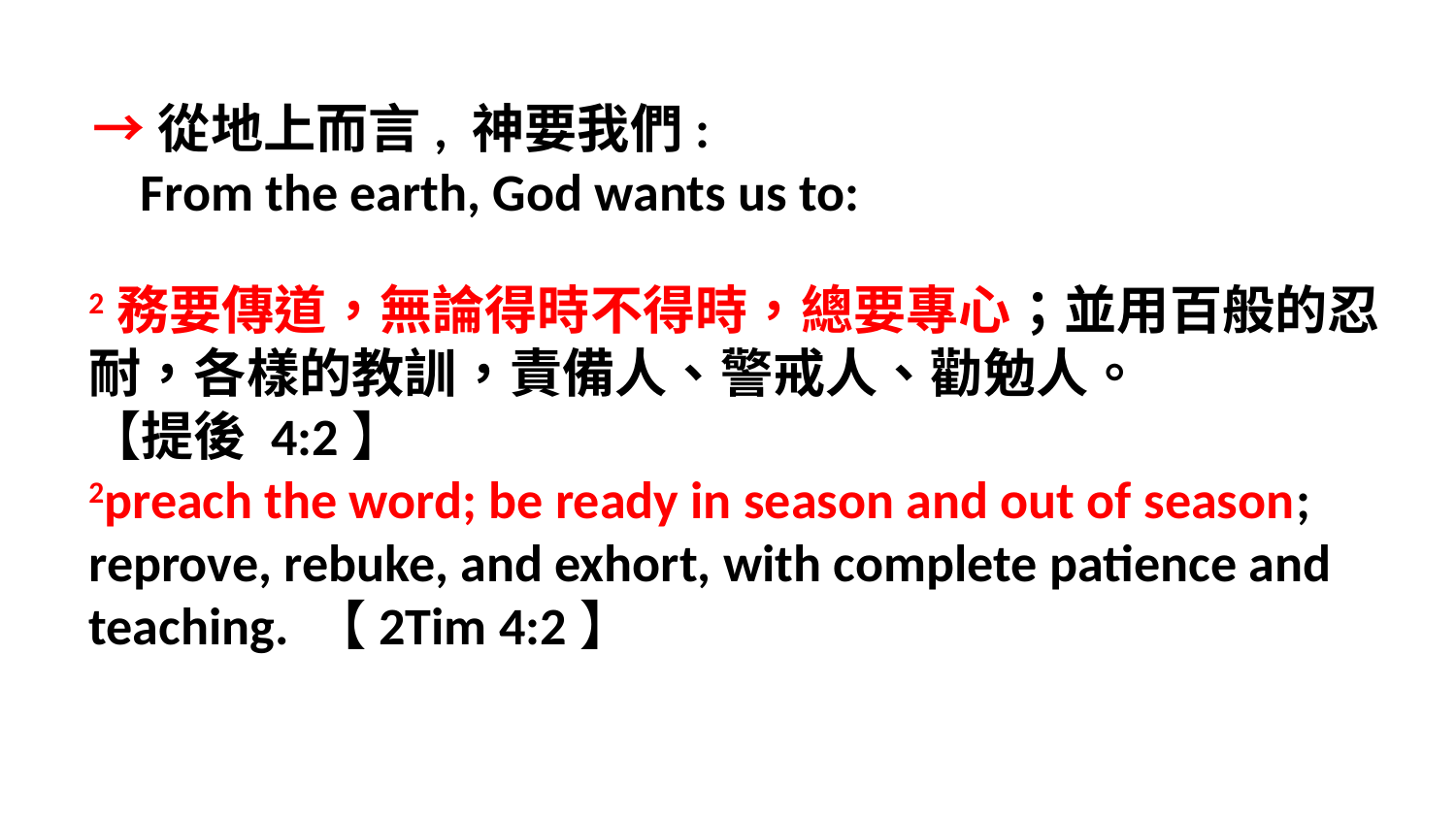

→從地上而言, 神要我們:
    From the earth, God wants us to:
2務要傳道，無論得時不得時，總要專心；並用百般的忍耐，各樣的教訓，責備人、警戒人、勸勉人。
【提後 4:2】
2preach the word; be ready in season and out of season; reprove, rebuke, and exhort, with complete patience and teaching. 【2Tim 4:2】